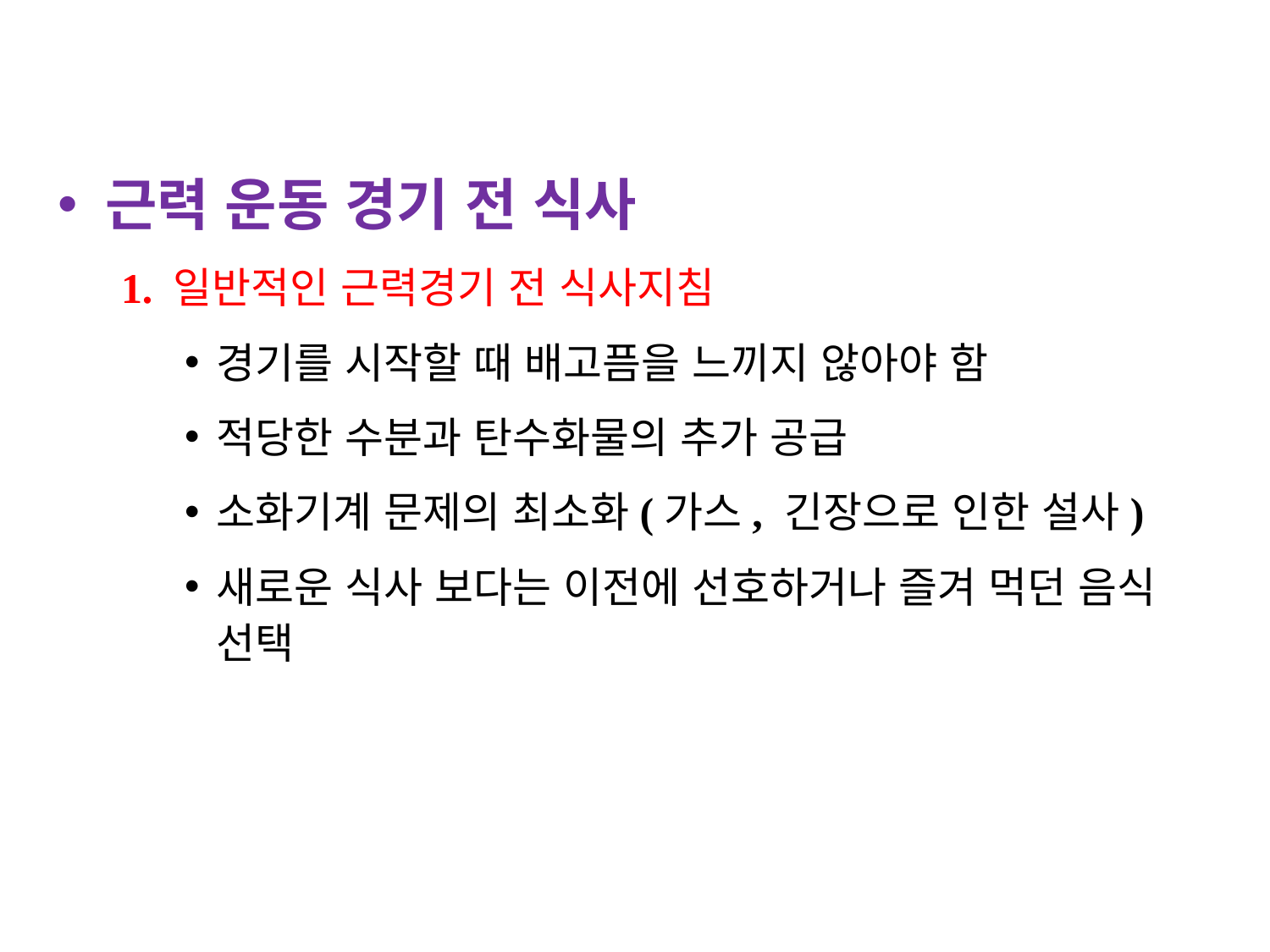

근력 운동 경기 전 식사
1. 일반적인 근력경기 전 식사지침
경기를 시작할 때 배고픔을 느끼지 않아야 함
적당한 수분과 탄수화물의 추가 공급
소화기계 문제의 최소화(가스, 긴장으로 인한 설사)
새로운 식사 보다는 이전에 선호하거나 즐겨 먹던 음식 선택